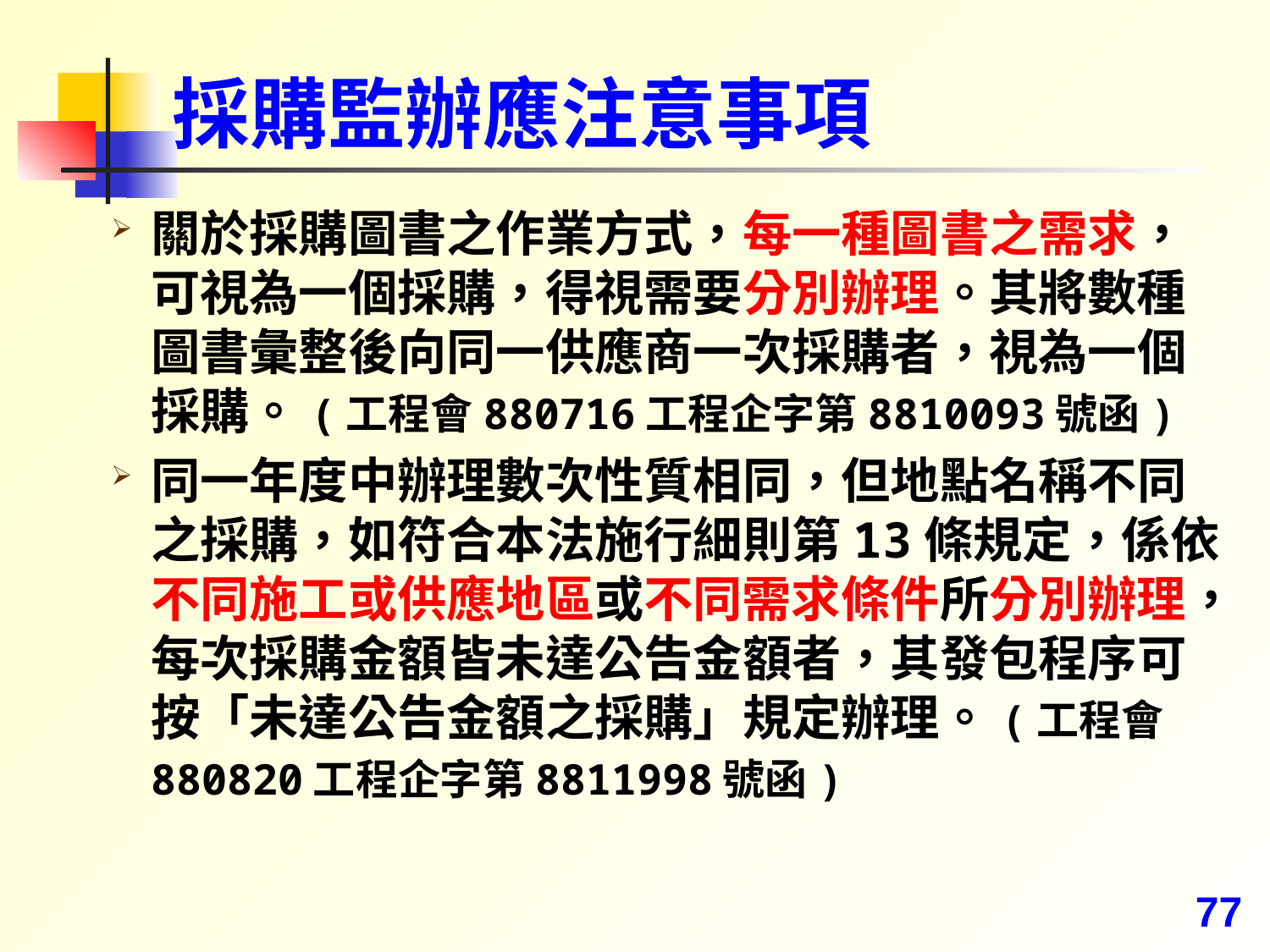

# 採購監辦應注意事項
關於採購圖書之作業方式，每一種圖書之需求，可視為一個採購，得視需要分別辦理。其將數種圖書彙整後向同一供應商一次採購者，視為一個採購。(工程會880716工程企字第8810093號函)
同一年度中辦理數次性質相同，但地點名稱不同之採購，如符合本法施行細則第13條規定，係依不同施工或供應地區或不同需求條件所分別辦理，每次採購金額皆未達公告金額者，其發包程序可按「未達公告金額之採購」規定辦理。(工程會880820工程企字第8811998號函)
77